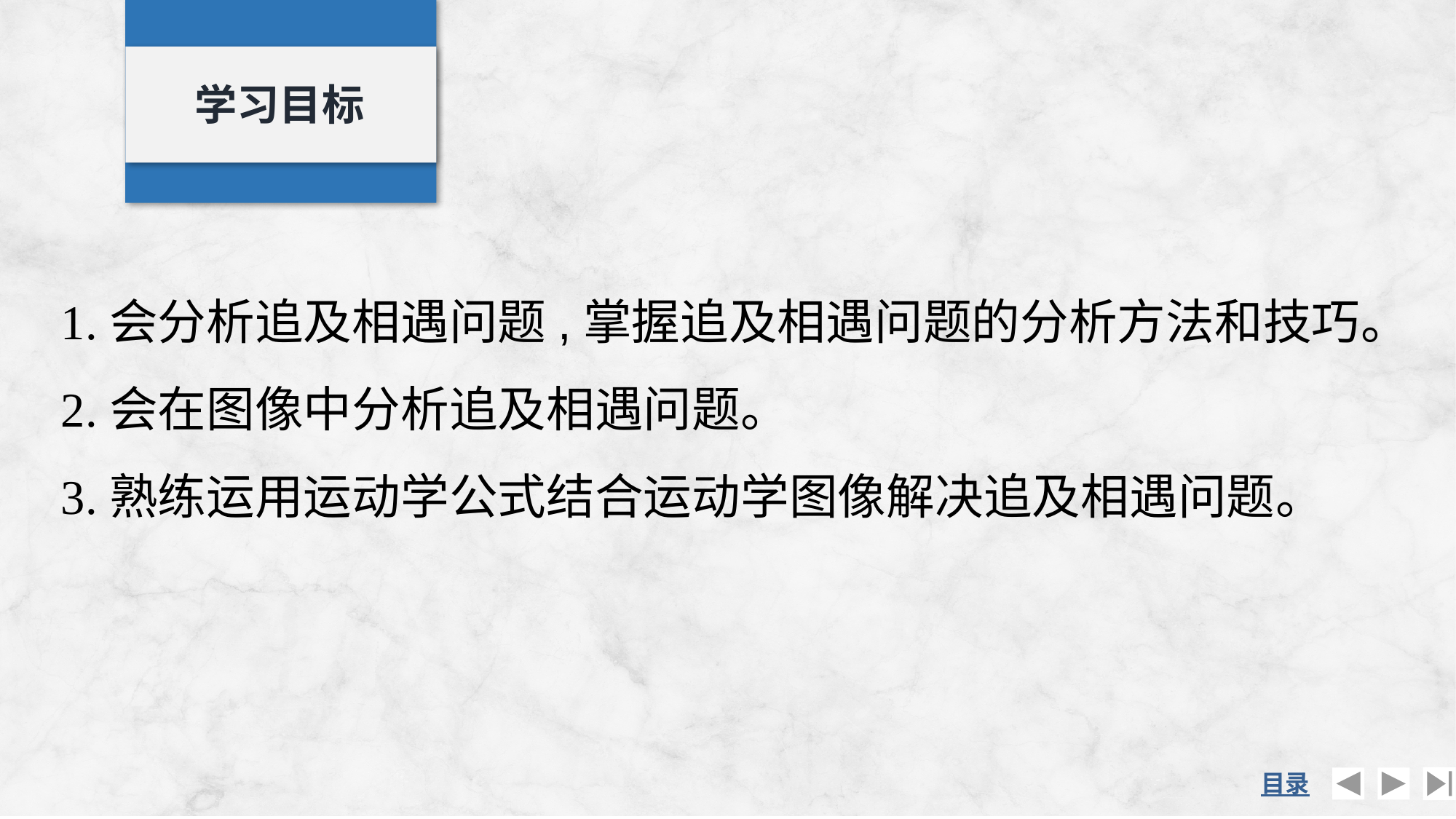

学习目标
1.会分析追及相遇问题,掌握追及相遇问题的分析方法和技巧。
2.会在图像中分析追及相遇问题。
3.熟练运用运动学公式结合运动学图像解决追及相遇问题。